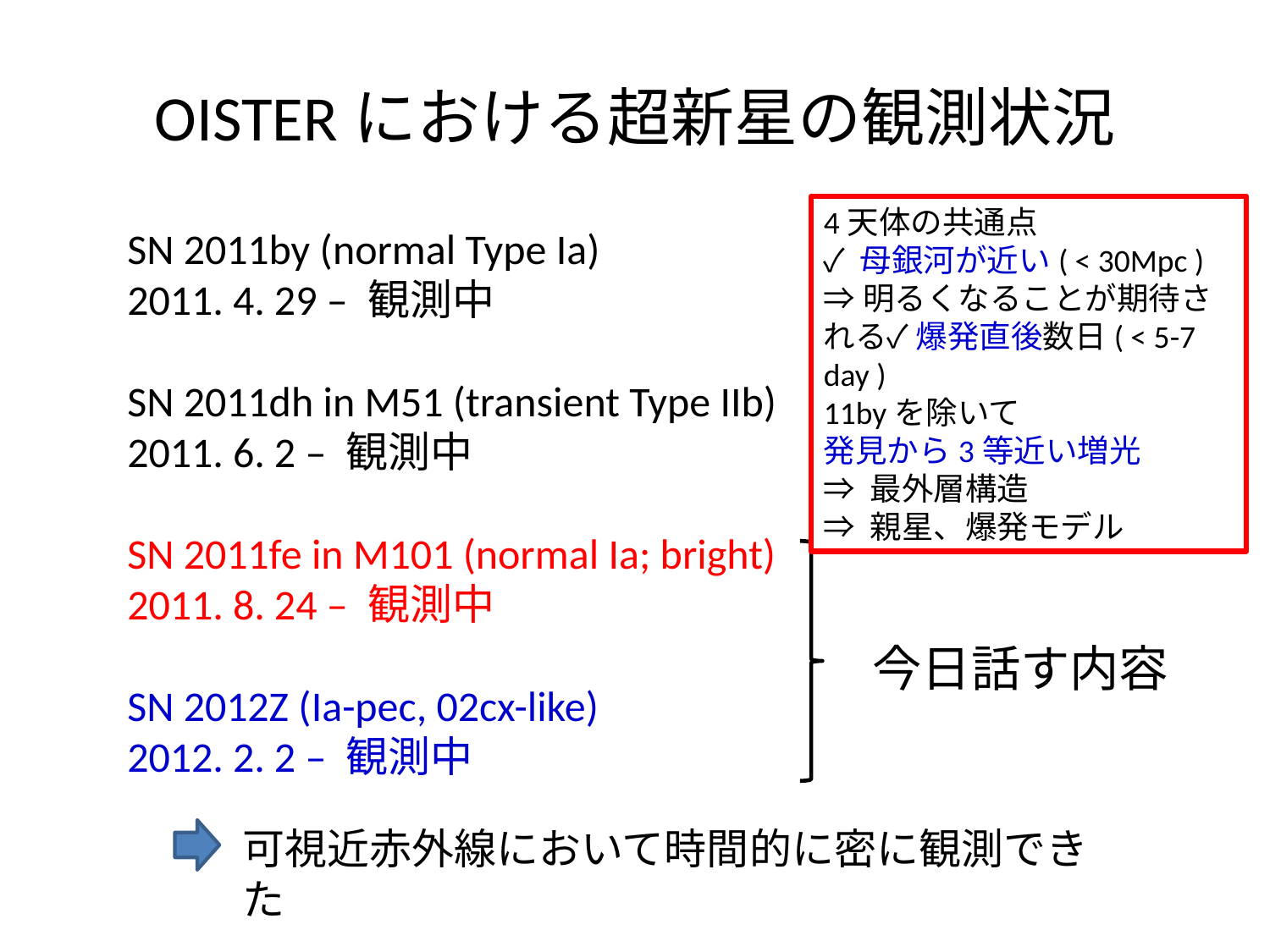

# OISTERにおける超新星の観測状況
4天体の共通点
✓ 母銀河が近い( < 30Mpc )
⇒明るくなることが期待される✓ 爆発直後数日( < 5-7 day )
11byを除いて
発見から3等近い増光
⇒ 最外層構造
⇒ 親星、爆発モデル
SN 2011by (normal Type Ia)
2011. 4. 29 – 観測中

SN 2011dh in M51 (transient Type IIb)
2011. 6. 2 – 観測中

SN 2011fe in M101 (normal Ia; bright)
2011. 8. 24 – 観測中

SN 2012Z (Ia-pec, 02cx-like)
2012. 2. 2 – 観測中

今日話す内容
可視近赤外線において時間的に密に観測できた